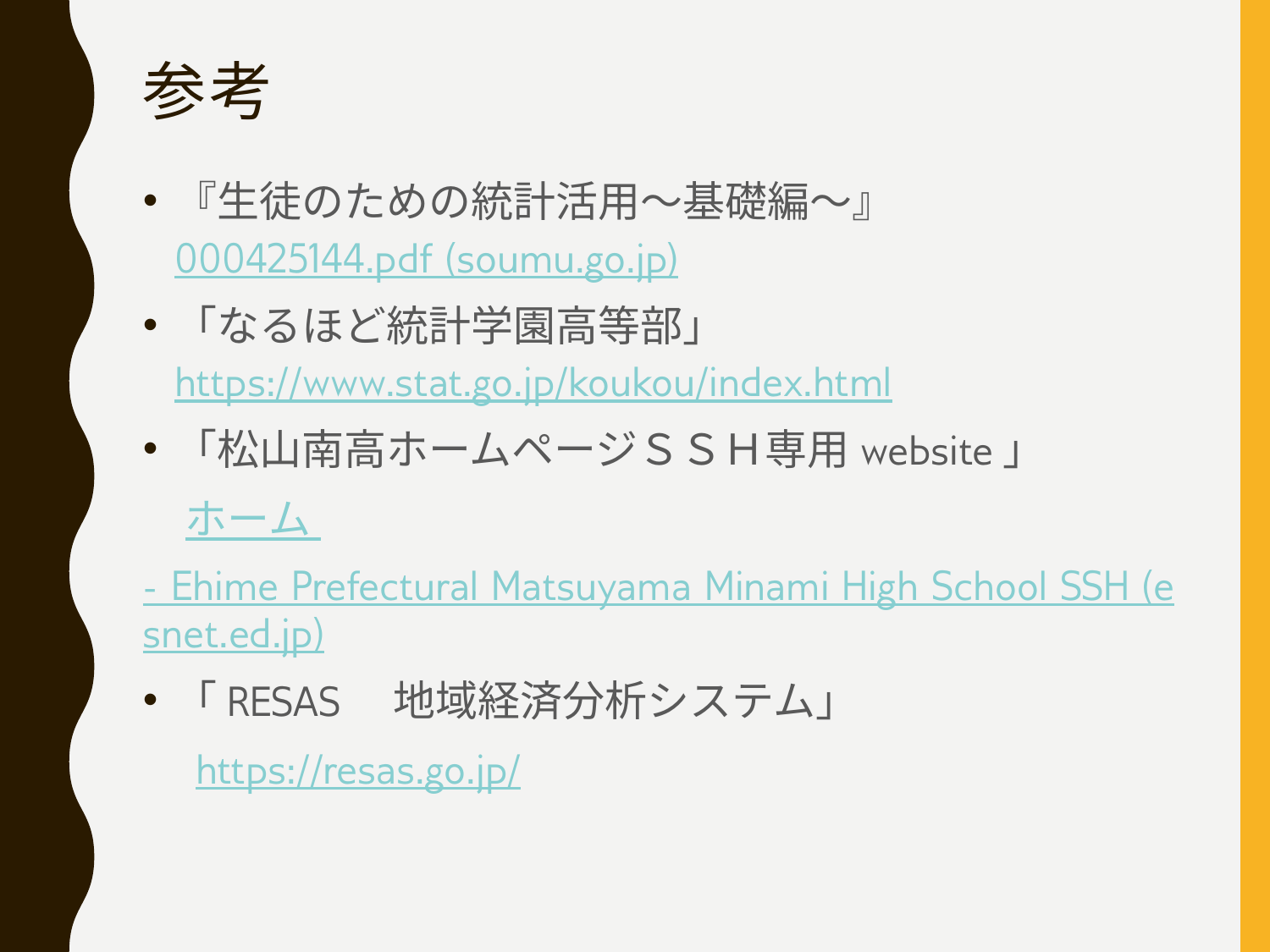

# 参考
『生徒のための統計活用～基礎編～』000425144.pdf (soumu.go.jp)
「なるほど統計学園高等部」https://www.stat.go.jp/koukou/index.html
「松山南高ホームページＳＳＨ専用website」
　ホーム - Ehime Prefectural Matsuyama Minami High School SSH (esnet.ed.jp)
「RESAS　地域経済分析システム」
　https://resas.go.jp/